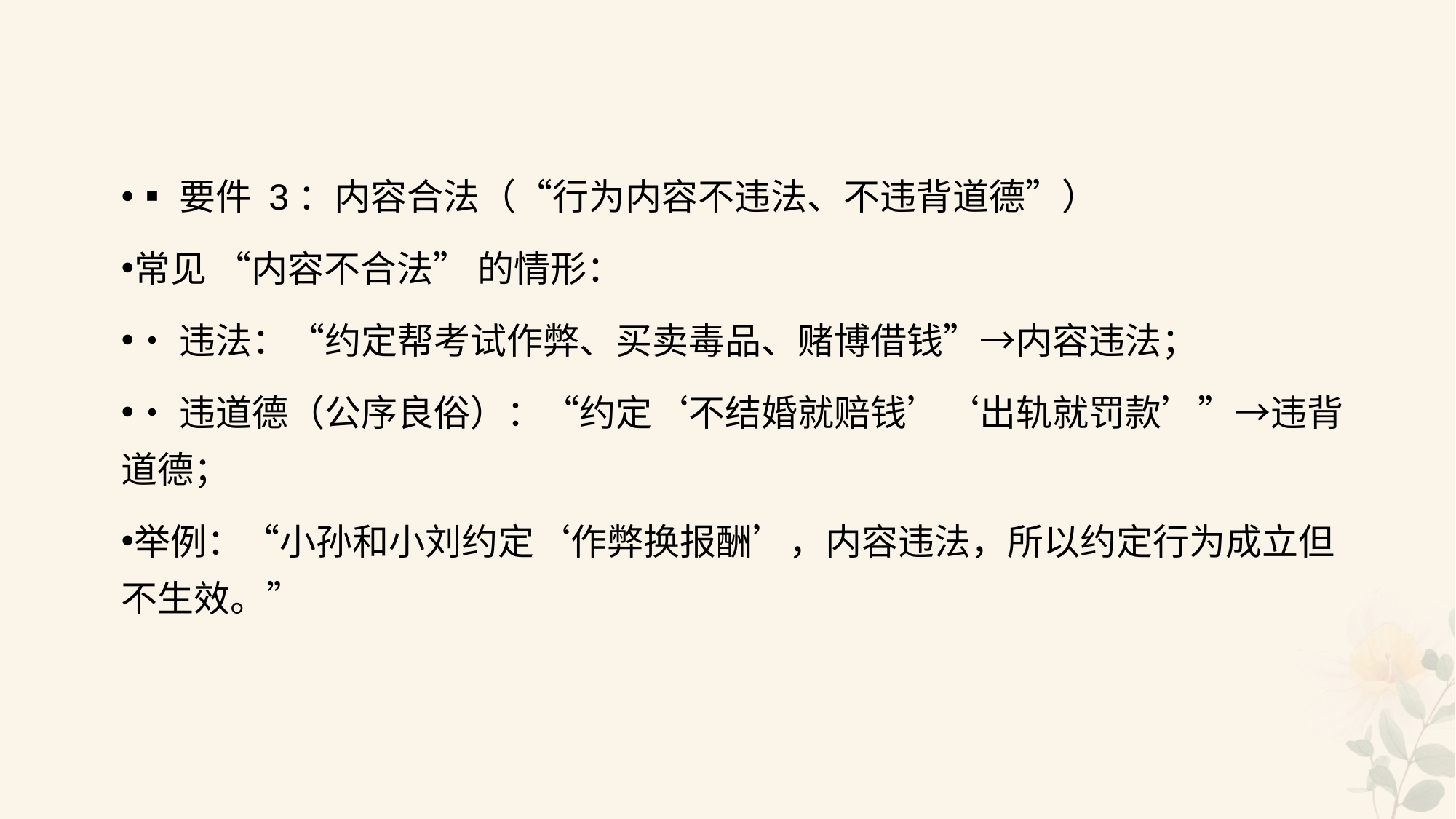

#
▪要件 3：内容合法（“行为内容不违法、不违背道德”）
常见 “内容不合法” 的情形：
•违法：“约定帮考试作弊、买卖毒品、赌博借钱”→内容违法；
•违道德（公序良俗）：“约定‘不结婚就赔钱’‘出轨就罚款’”→违背道德；
举例：“小孙和小刘约定‘作弊换报酬’，内容违法，所以约定行为成立但不生效。”